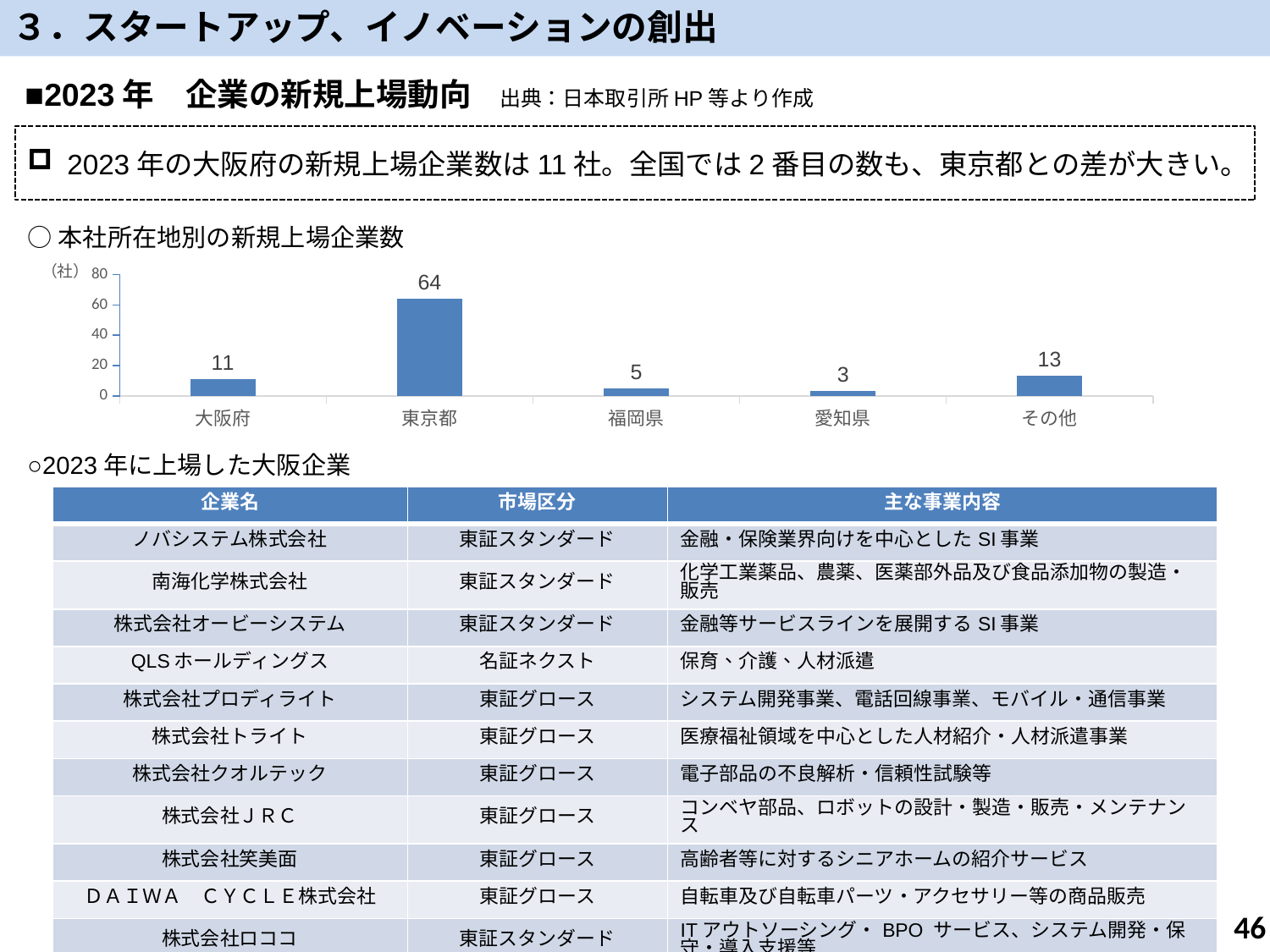

３．スタートアップ、イノベーションの創出
■2023年　企業の新規上場動向　出典：日本取引所HP等より作成
2023年の大阪府の新規上場企業数は11社。全国では2番目の数も、東京都との差が大きい。
○本社所在地別の新規上場企業数

### Chart

| Category |  |
|---|---|
| 大阪府 | 11.0 |
| 東京都 | 64.0 |
| 福岡県 | 5.0 |
| 愛知県 | 3.0 |
| その他 | 13.0 |
○2023年に上場した大阪企業
| 企業名 | 市場区分 | 主な事業内容 |
| --- | --- | --- |
| ノバシステム株式会社 | 東証スタンダード | 金融・保険業界向けを中心としたSI事業 |
| 南海化学株式会社 | 東証スタンダード | 化学工業薬品、農薬、医薬部外品及び食品添加物の製造・販売 |
| 株式会社オービーシステム | 東証スタンダード | 金融等サービスラインを展開するSI事業 |
| QLSホールディングス | 名証ネクスト | 保育、介護、人材派遣 |
| 株式会社プロディライト | 東証グロース | システム開発事業、電話回線事業、モバイル・通信事業 |
| 株式会社トライト | 東証グロース | 医療福祉領域を中心とした人材紹介・人材派遣事業 |
| 株式会社クオルテック | 東証グロース | 電子部品の不良解析・信頼性試験等 |
| 株式会社ＪＲＣ | 東証グロース | コンベヤ部品、ロボットの設計・製造・販売・メンテナンス |
| 株式会社笑美面 | 東証グロース | 高齢者等に対するシニアホームの紹介サービス |
| ＤＡＩＷＡ　ＣＹＣＬＥ株式会社 | 東証グロース | 自転車及び自転車パーツ・アクセサリー等の商品販売 |
| 株式会社ロココ | 東証スタンダード | ITアウトソーシング・BPO サービス、システム開発・保守・導入支援等 |
46